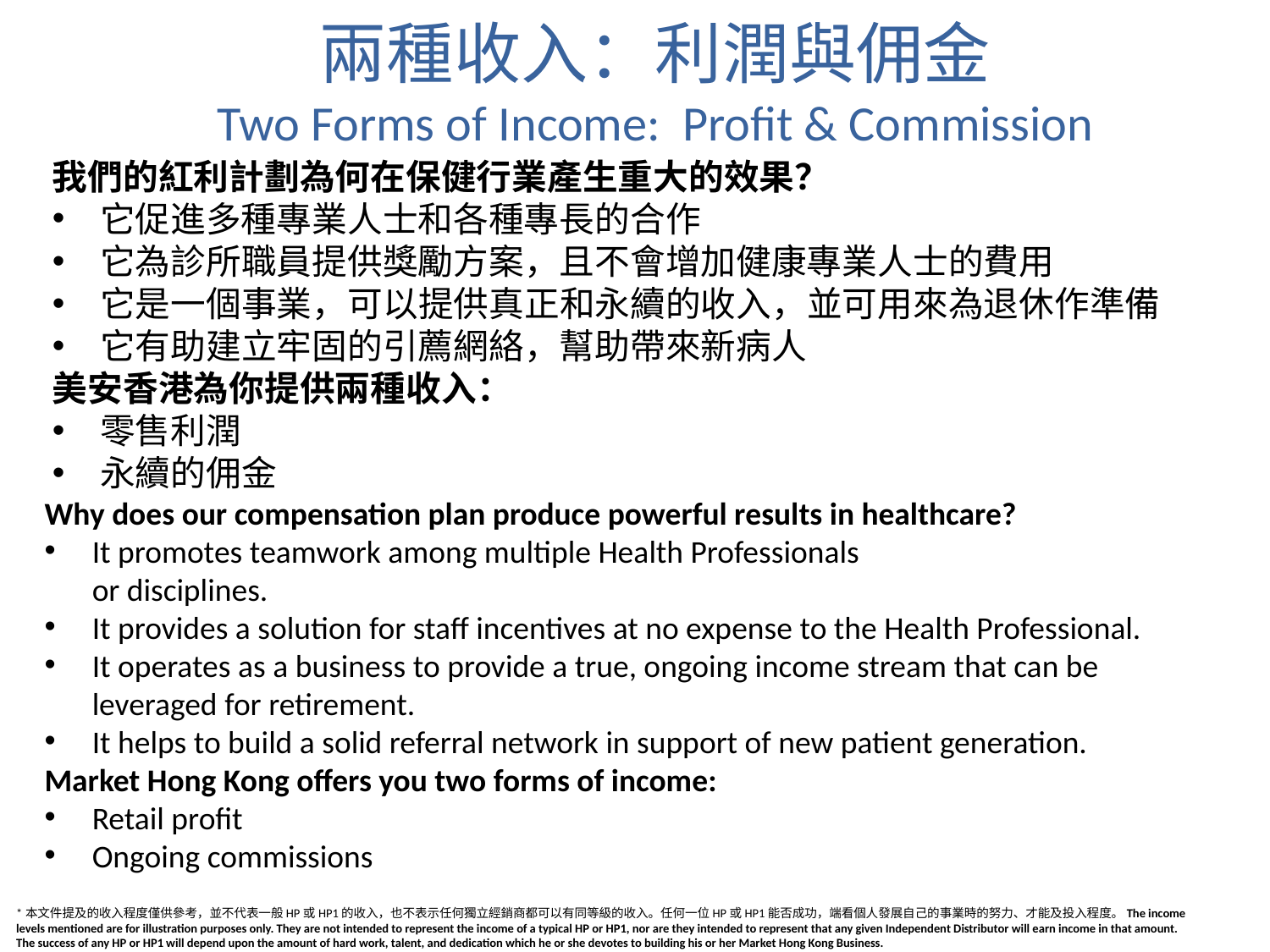

兩種收入：利潤與佣金
Two Forms of Income:  Profit & Commission
我們的紅利計劃為何在保健行業產生重大的效果？
它促進多種專業人士和各種專長的合作
它為診所職員提供獎勵方案，且不會增加健康專業人士的費用
它是一個事業，可以提供真正和永續的收入，並可用來為退休作準備
它有助建立牢固的引薦網絡，幫助帶來新病人
美安香港為你提供兩種收入：
零售利潤
永續的佣金

Why does our compensation plan produce powerful results in healthcare?
It promotes teamwork among multiple Health Professionals
or disciplines.
It provides a solution for staff incentives at no expense to the Health Professional.
It operates as a business to provide a true, ongoing income stream that can be leveraged for retirement.
It helps to build a solid referral network in support of new patient generation.
Market Hong Kong offers you two forms of income:
Retail profit
Ongoing commissions
*本文件提及的收入程度僅供參考，並不代表一般HP或HP1的收入，也不表示任何獨立經銷商都可以有同等級的收入。任何一位HP或HP1能否成功，端看個人發展自己的事業時的努力、才能及投入程度。The income levels mentioned are for illustration purposes only. They are not intended to represent the income of a typical HP or HP1, nor are they intended to represent that any given Independent Distributor will earn income in that amount. The success of any HP or HP1 will depend upon the amount of hard work, talent, and dedication which he or she devotes to building his or her Market Hong Kong Business.